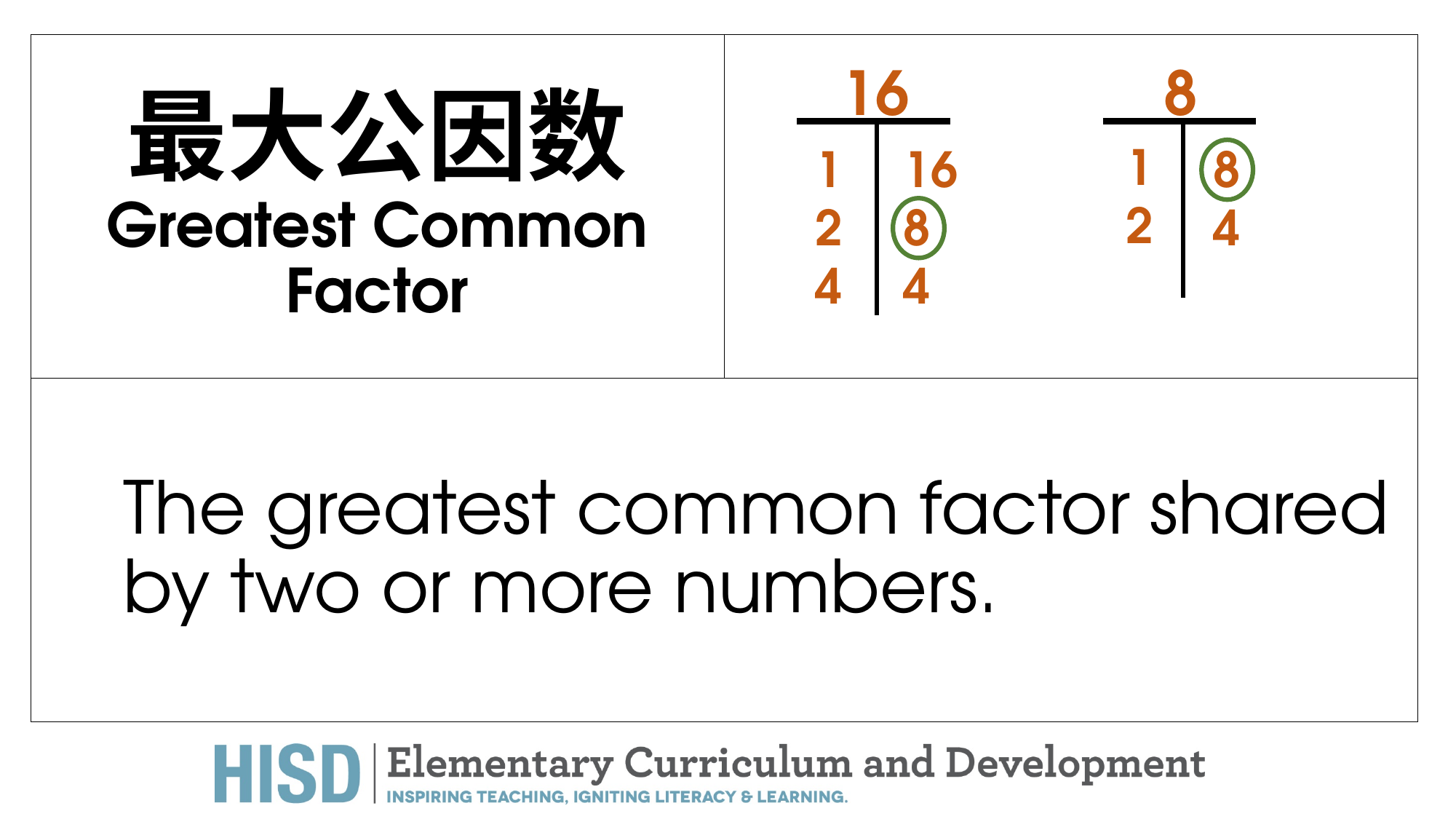

# 最大公因数 Greatest Common Factor

16
8
1
2
1
2
4
8
4
16
8
4

The greatest common factor shared by two or more numbers.